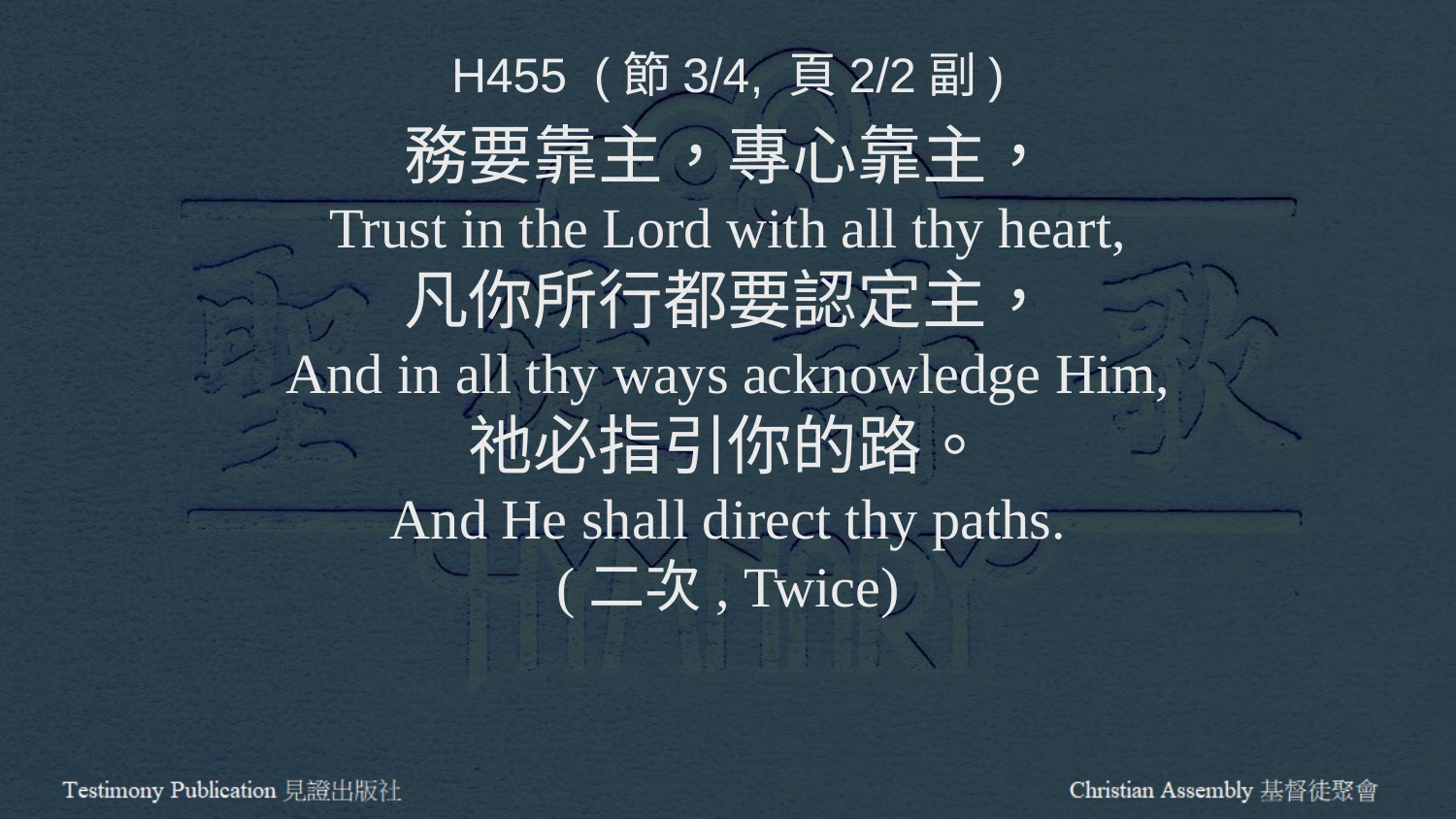

H455  (節3/4, 頁2/2副)
務要靠主，專心靠主，
Trust in the Lord with all thy heart,
凡你所行都要認定主，
And in all thy ways acknowledge Him,
祂必指引你的路。
And He shall direct thy paths.
(二次, Twice)